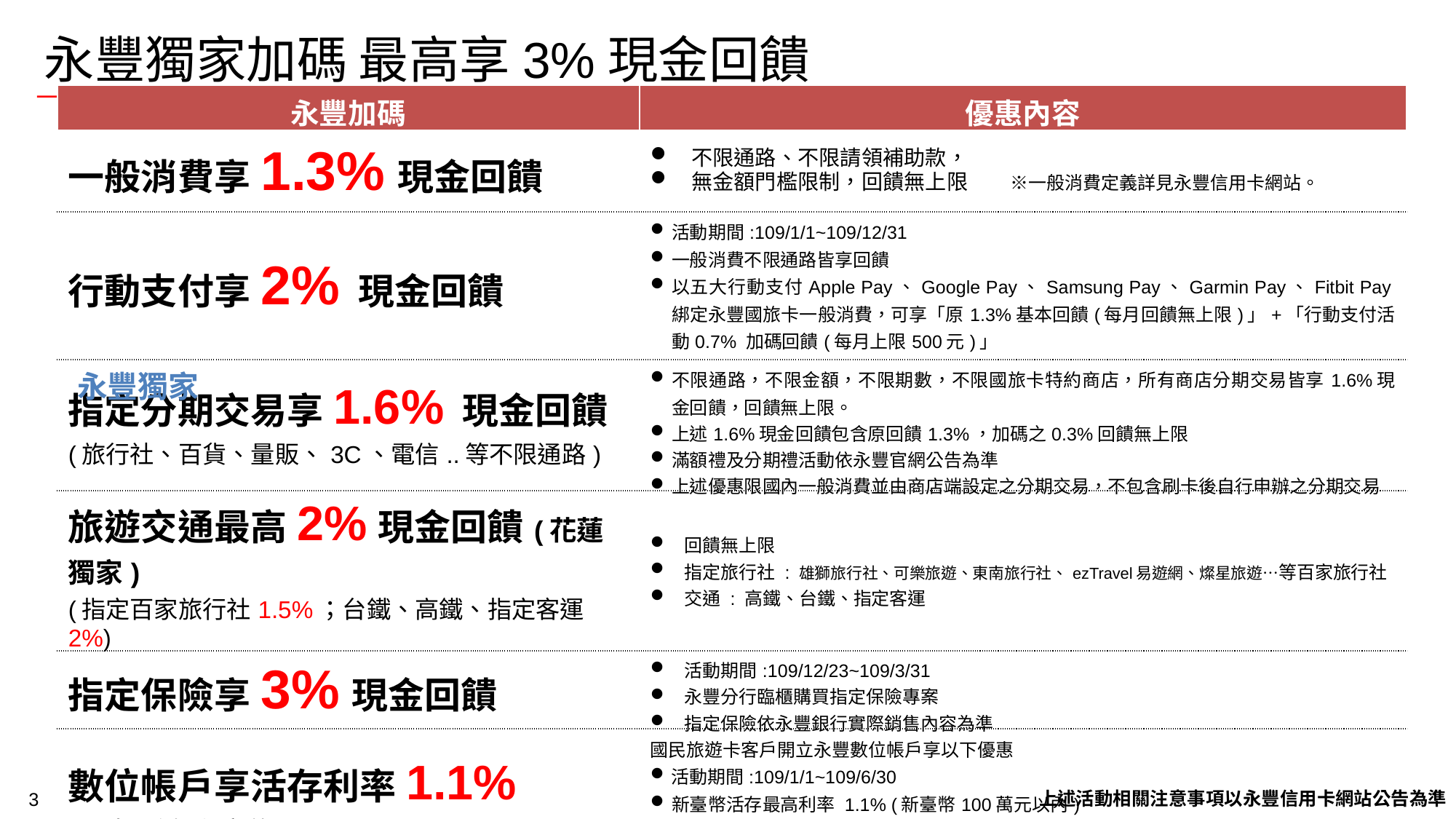

永豐獨家加碼 最高享3%現金回饋
| 永豐加碼 | 優惠內容 |
| --- | --- |
| 一般消費享1.3%現金回饋 | 不限通路、不限請領補助款， 無金額門檻限制，回饋無上限 ※一般消費定義詳見永豐信用卡網站。 |
| 行動支付享2% 現金回饋 | 活動期間:109/1/1~109/12/31 一般消費不限通路皆享回饋 以五大行動支付Apple Pay、Google Pay、Samsung Pay、Garmin Pay、Fitbit Pay綁定永豐國旅卡一般消費，可享「原1.3%基本回饋(每月回饋無上限)」+「行動支付活動0.7% 加碼回饋(每月上限500元)」 |
| 指定分期交易享1.6% 現金回饋 (旅行社、百貨、量販、3C、電信..等不限通路) | 不限通路，不限金額，不限期數，不限國旅卡特約商店，所有商店分期交易皆享1.6%現金回饋，回饋無上限。 上述1.6%現金回饋包含原回饋1.3%，加碼之0.3%回饋無上限 滿額禮及分期禮活動依永豐官網公告為準 上述優惠限國內一般消費並由商店端設定之分期交易，不包含刷卡後自行申辦之分期交易 |
| 旅遊交通最高2%現金回饋(花蓮獨家) (指定百家旅行社1.5%；台鐵、高鐵、指定客運2%) | 回饋無上限 指定旅行社 : 雄獅旅行社、可樂旅遊、東南旅行社、ezTravel易遊網、燦星旅遊…等百家旅行社 交通 : 高鐵、台鐵、指定客運 |
| 指定保險享3%現金回饋 | 活動期間:109/12/23~109/3/31 永豐分行臨櫃購買指定保險專案 指定保險依永豐銀行實際銷售內容為準 |
| 數位帳戶享活存利率1.1% (一般活存利率約0.07%~0.15%) | 國民旅遊卡客戶開立永豐數位帳戶享以下優惠 活動期間:109/1/1~109/6/30 新臺幣活存最高利率 1.1% (新臺幣100萬元以內) 跨行提款&轉帳 每月免費共 16次 精選基金申購手續費 0元 |
永豐獨家
上述活動相關注意事項以永豐信用卡網站公告為準